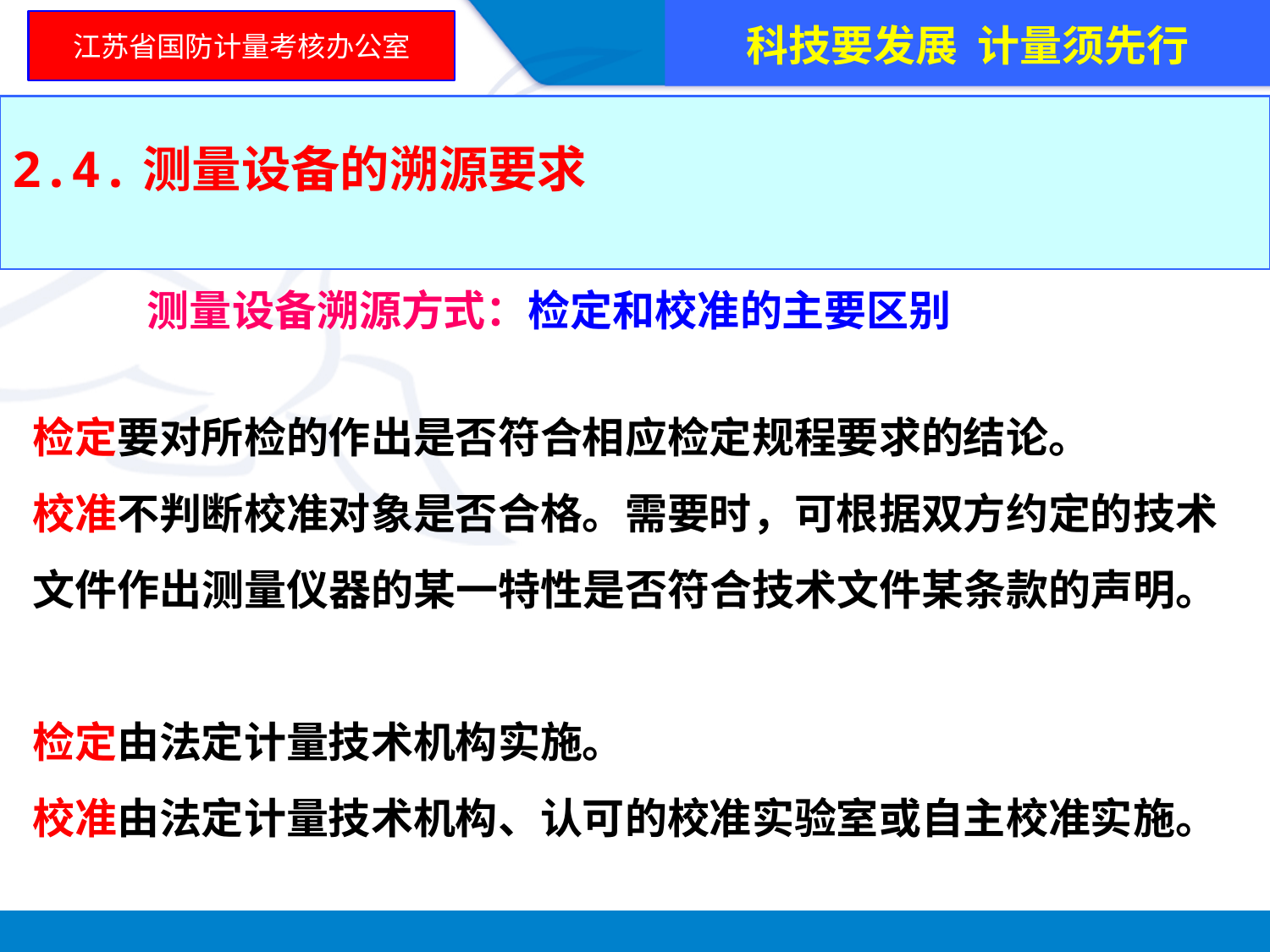

科技要发展  计量须先行
江苏省国防计量考核办公室
2.4.测量设备的溯源要求

           测量设备溯源方式：检定和校准的主要区别

检定要对所检的作出是否符合相应检定规程要求的结论。
校准不判断校准对象是否合格。需要时，可根据双方约定的技术文件作出测量仪器的某一特性是否符合技术文件某条款的声明。

检定由法定计量技术机构实施。
校准由法定计量技术机构、认可的校准实验室或自主校准实施。